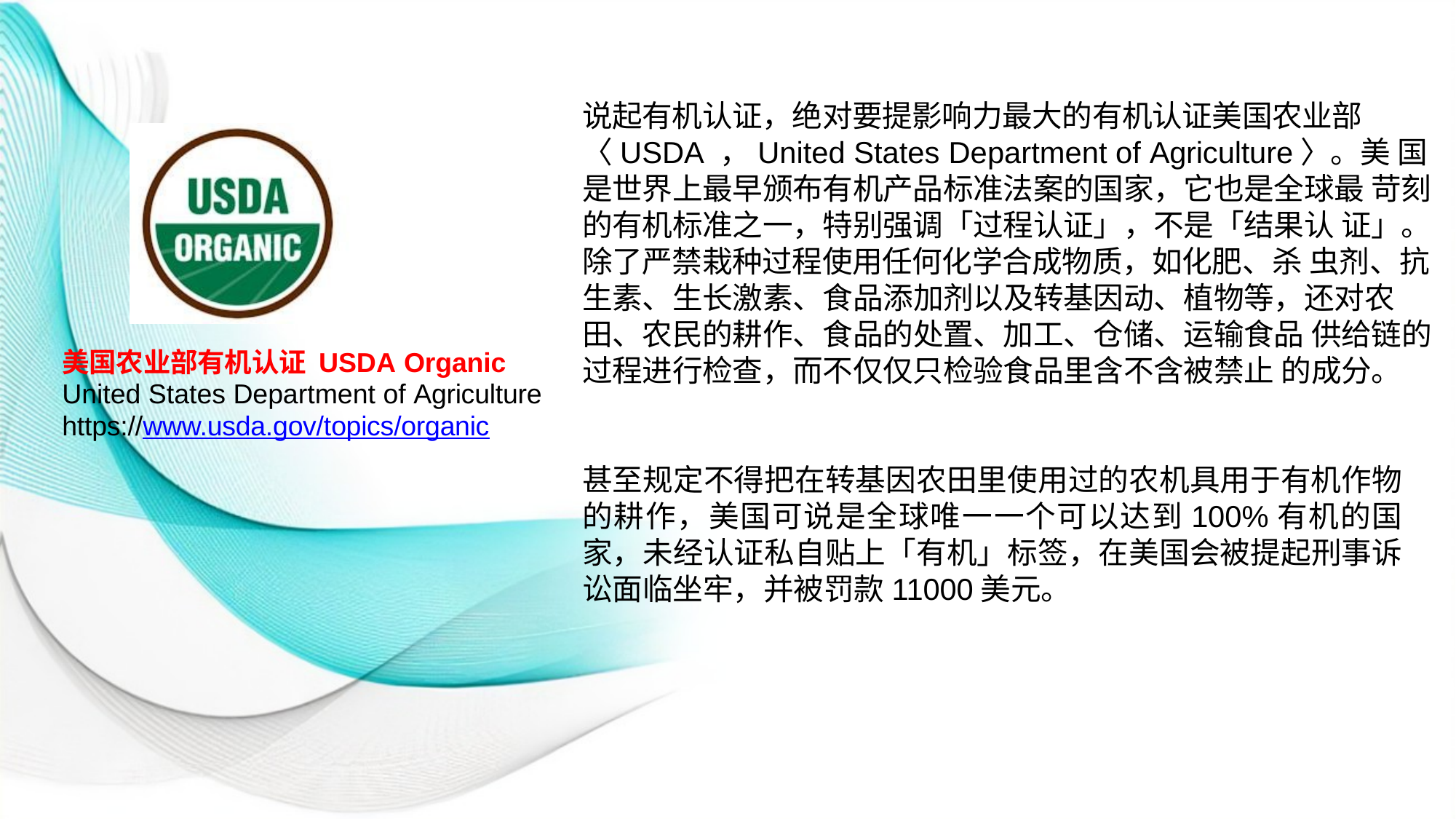

# 说起有机认证，绝对要提影响力最大的有机认证美国农业部
〈USDA ，United States Department of Agriculture〉。美 国是世界上最早颁布有机产品标准法案的国家，它也是全球最 苛刻的有机标准之一，特别强调「过程认证」，不是「结果认 证」。除了严禁栽种过程使用任何化学合成物质，如化肥、杀 虫剂、抗生素、生长激素、食品添加剂以及转基因动、植物等，还对农田、农民的耕作、食品的处置、加工、仓储、运输食品 供给链的过程进行检查，而不仅仅只检验食品里含不含被禁止 的成分。
美国农业部有机认证 USDA Organic United States Department of Agriculture https://www.usda.gov/topics/organic
甚至规定不得把在转基因农田里使用过的农机具用于有机作物的耕作，美国可说是全球唯一一个可以达到100%有机的国家，未经认证私自贴上「有机」标签，在美国会被提起刑事诉讼面临坐牢，并被罚款11000美元。